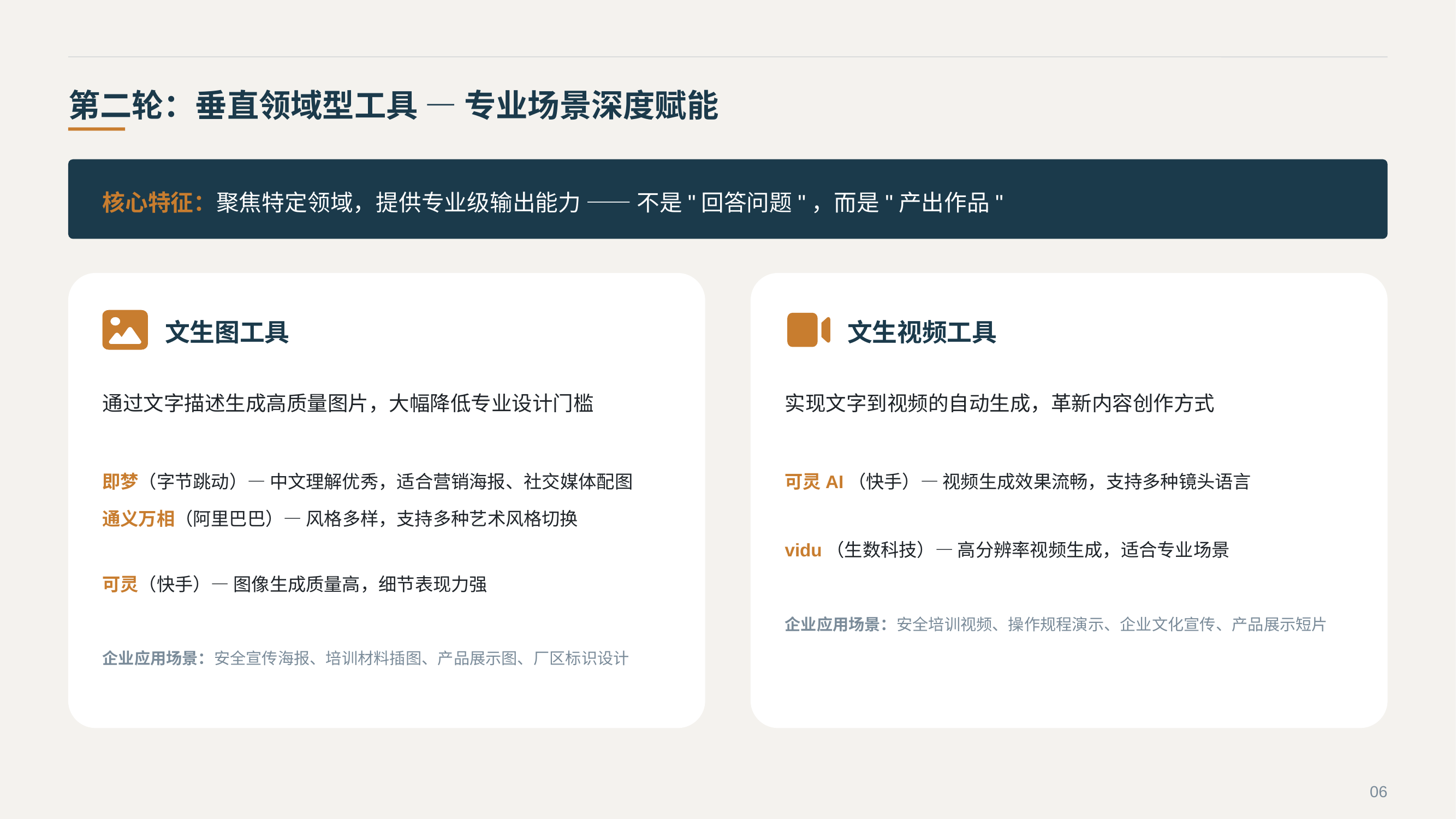

第二轮：垂直领域型工具 — 专业场景深度赋能

核心特征：聚焦特定领域，提供专业级输出能力 —— 不是"回答问题"，而是"产出作品"

文生图工具
文生视频工具
通过文字描述生成高质量图片，大幅降低专业设计门槛
实现文字到视频的自动生成，革新内容创作方式
即梦（字节跳动）— 中文理解优秀，适合营销海报、社交媒体配图
通义万相（阿里巴巴）— 风格多样，支持多种艺术风格切换
可灵AI（快手）— 视频生成效果流畅，支持多种镜头语言
vidu（生数科技）— 高分辨率视频生成，适合专业场景
可灵（快手）— 图像生成质量高，细节表现力强
企业应用场景：安全培训视频、操作规程演示、企业文化宣传、产品展示短片
企业应用场景：安全宣传海报、培训材料插图、产品展示图、厂区标识设计
06